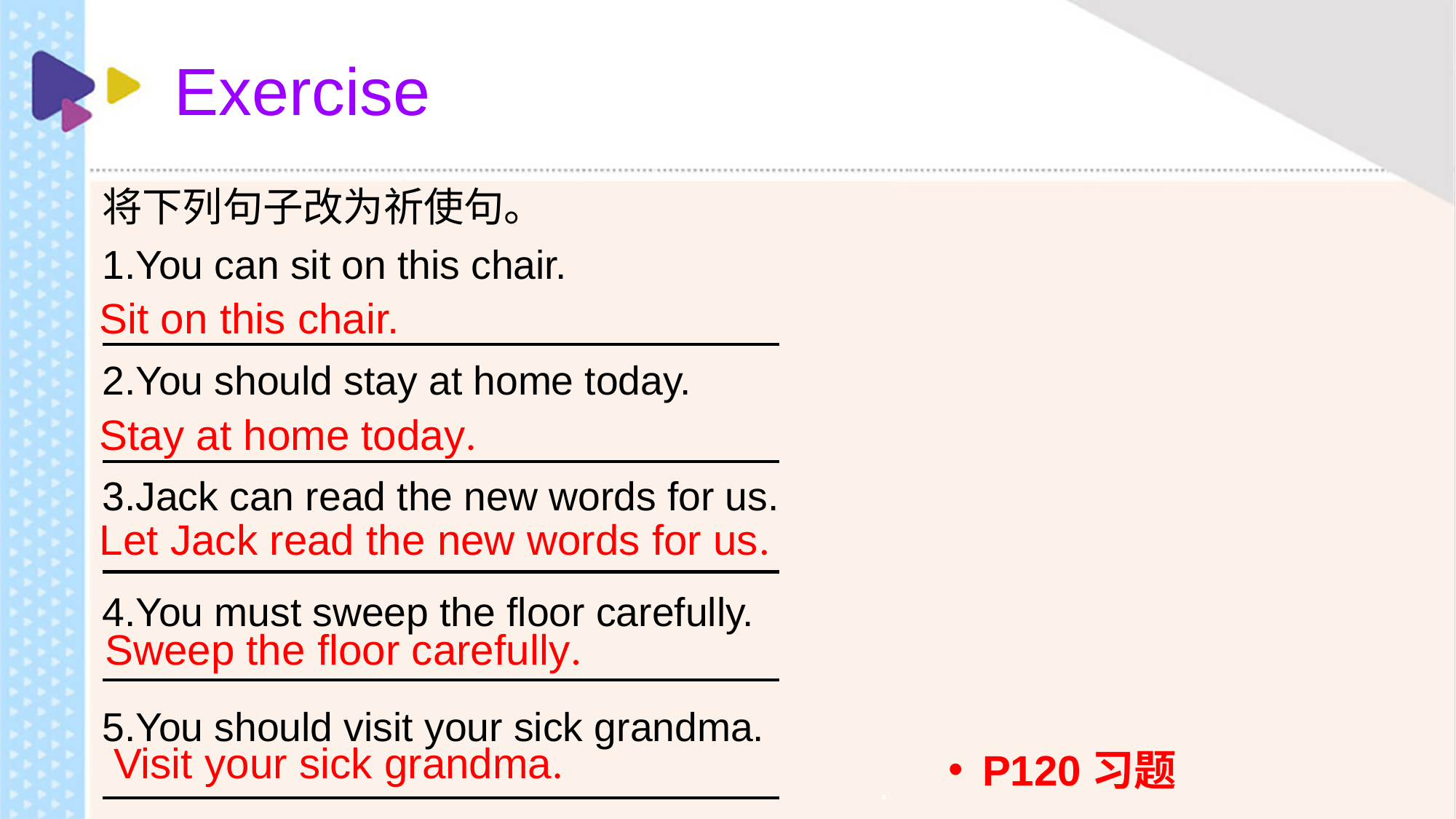

# Exercise
将下列句子改为祈使句。
1.You can sit on this chair.

2.You should stay at home today.

3.Jack can read the new words for us.

4.You must sweep the floor carefully.

5.You should visit your sick grandma.
                                                                      .
Sit on this chair.
Stay at home today.
Let Jack read the new words for us.
Sweep the floor carefully.
Visit your sick grandma.
P120习题